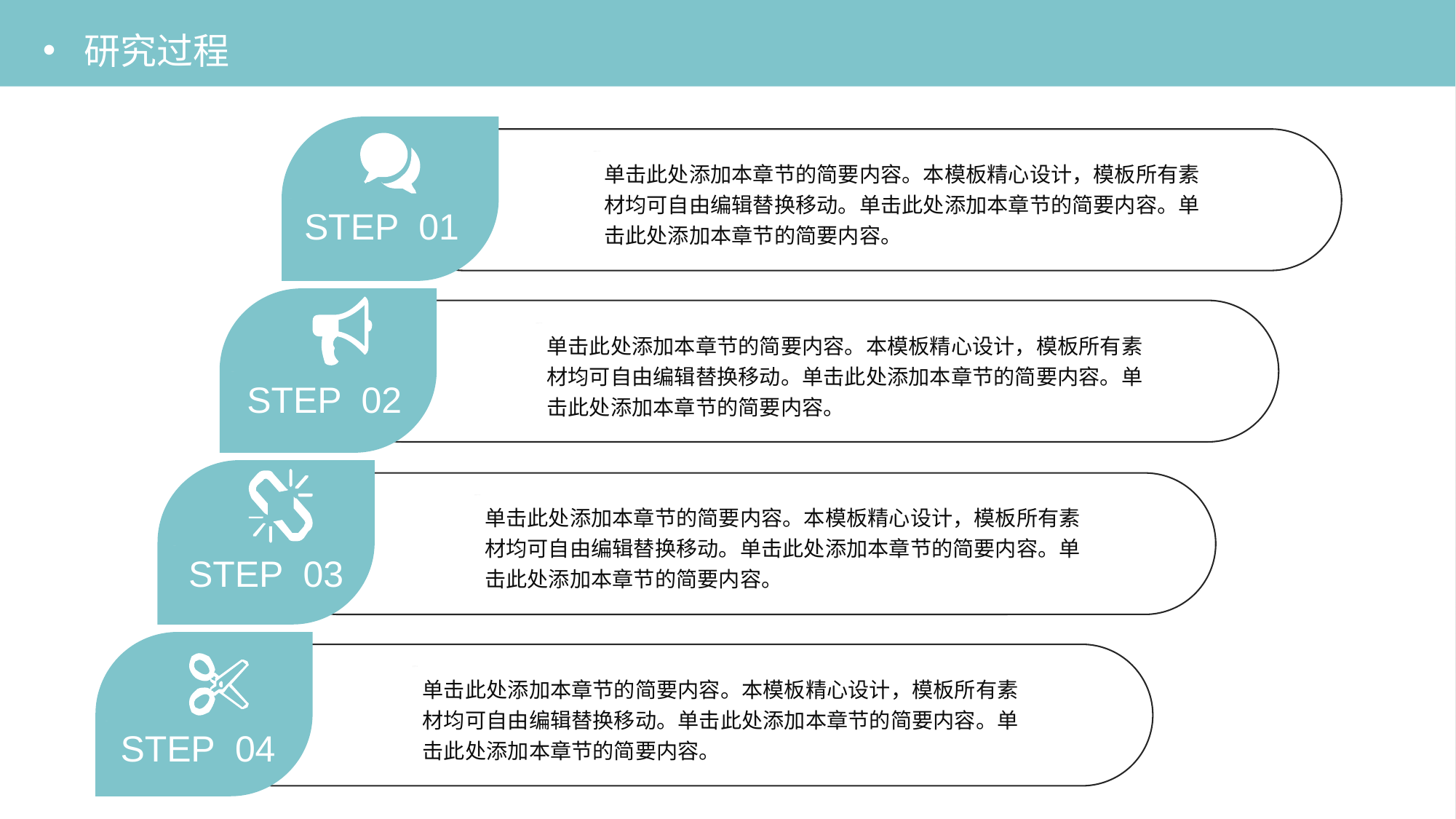

研究过程

单击此处添加本章节的简要内容。本模板精心设计，模板所有素材均可自由编辑替换移动。单击此处添加本章节的简要内容。单击此处添加本章节的简要内容。
STEP  01

单击此处添加本章节的简要内容。本模板精心设计，模板所有素材均可自由编辑替换移动。单击此处添加本章节的简要内容。单击此处添加本章节的简要内容。
STEP  02

单击此处添加本章节的简要内容。本模板精心设计，模板所有素材均可自由编辑替换移动。单击此处添加本章节的简要内容。单击此处添加本章节的简要内容。
STEP  03

单击此处添加本章节的简要内容。本模板精心设计，模板所有素材均可自由编辑替换移动。单击此处添加本章节的简要内容。单击此处添加本章节的简要内容。
STEP  04